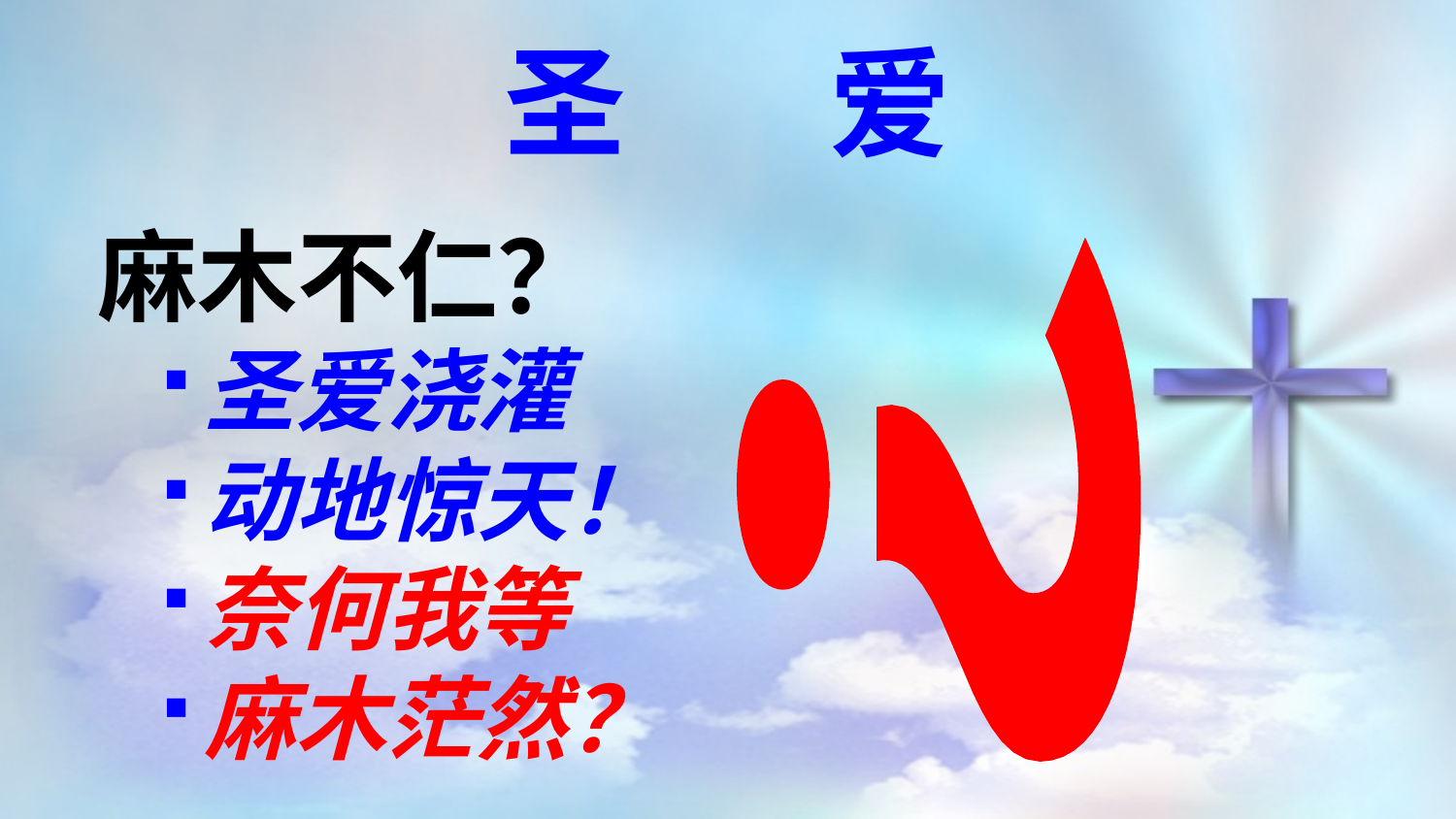

圣   爱
麻木不仁？
圣爱浇灌
动地惊天！
奈何我等
麻木茫然？
？